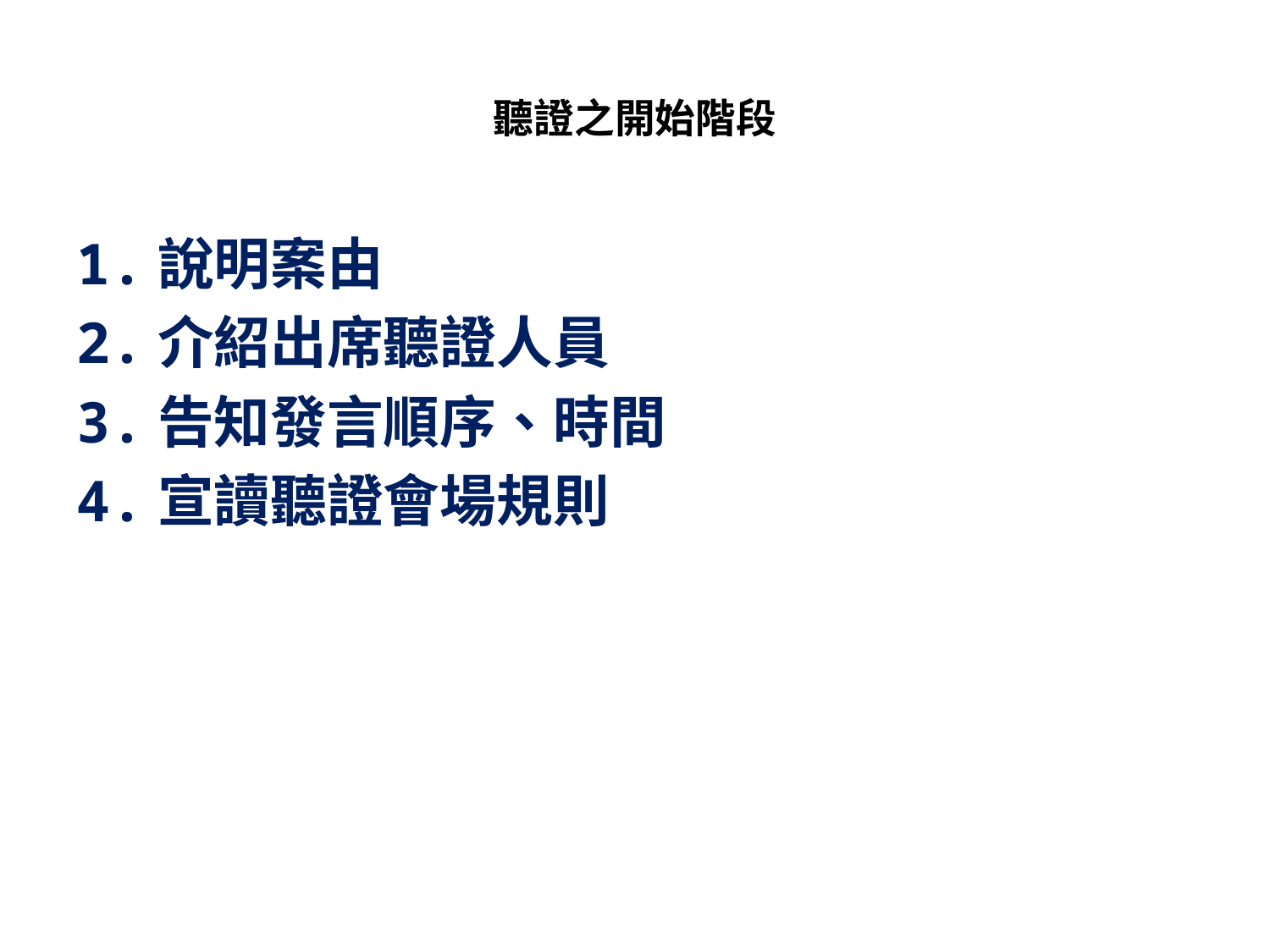

# 聽證之開始階段
1.說明案由
2.介紹出席聽證人員
3.告知發言順序、時間
4.宣讀聽證會場規則